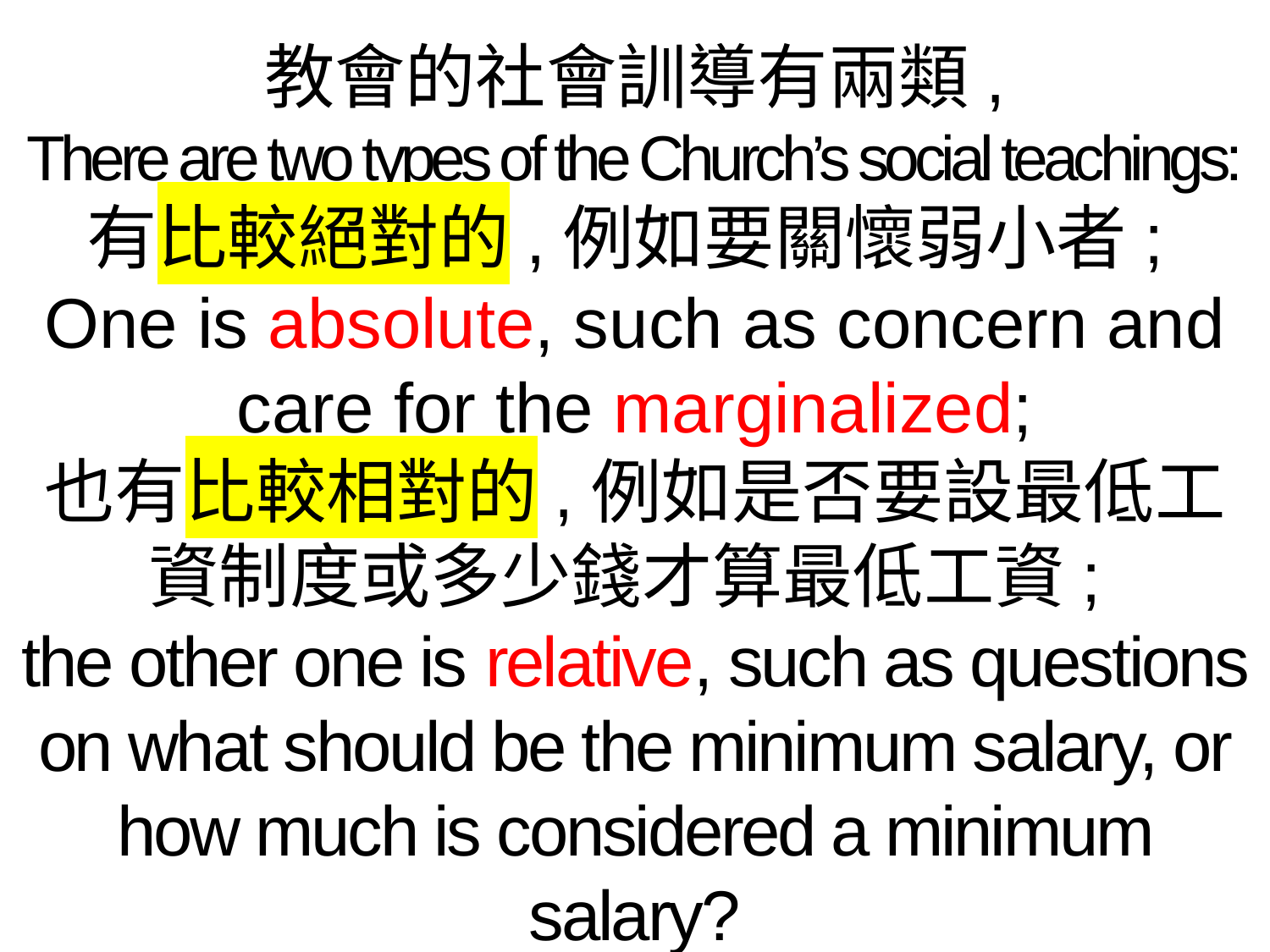

教會的社會訓導有兩類,
There are two types of the Church’s social teachings:
有比較絕對的,例如要關懷弱小者;
One is absolute, such as concern and care for the marginalized;
也有比較相對的,例如是否要設最低工資制度或多少錢才算最低工資;
the other one is relative, such as questions on what should be the minimum salary, or how much is considered a minimum salary?